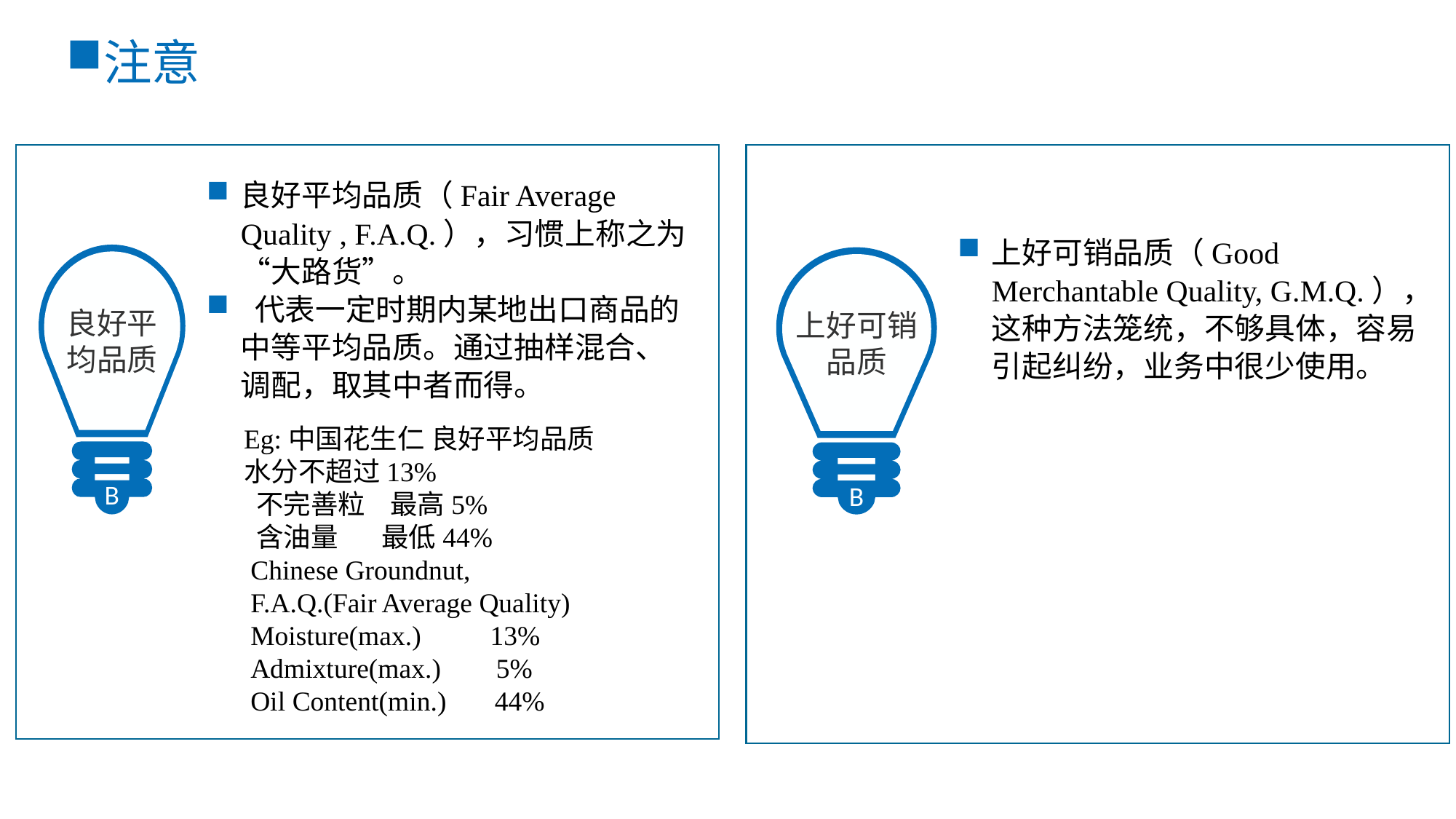

注意

良好平均品质（Fair Average Quality , F.A.Q.），习惯上称之为“大路货”。
 代表一定时期内某地出口商品的中等平均品质。通过抽样混合、调配，取其中者而得。
上好可销品质（Good Merchantable Quality, G.M.Q.），这种方法笼统，不够具体，容易引起纠纷，业务中很少使用。

B
良好平均品质

B
上好可销品质
Eg:中国花生仁 良好平均品质
水分不超过13%
 不完善粒    最高5%
 含油量       最低44%
 Chinese Groundnut,
 F.A.Q.(Fair Average Quality)
 Moisture(max.)          13%
 Admixture(max.)        5%
 Oil Content(min.)       44%